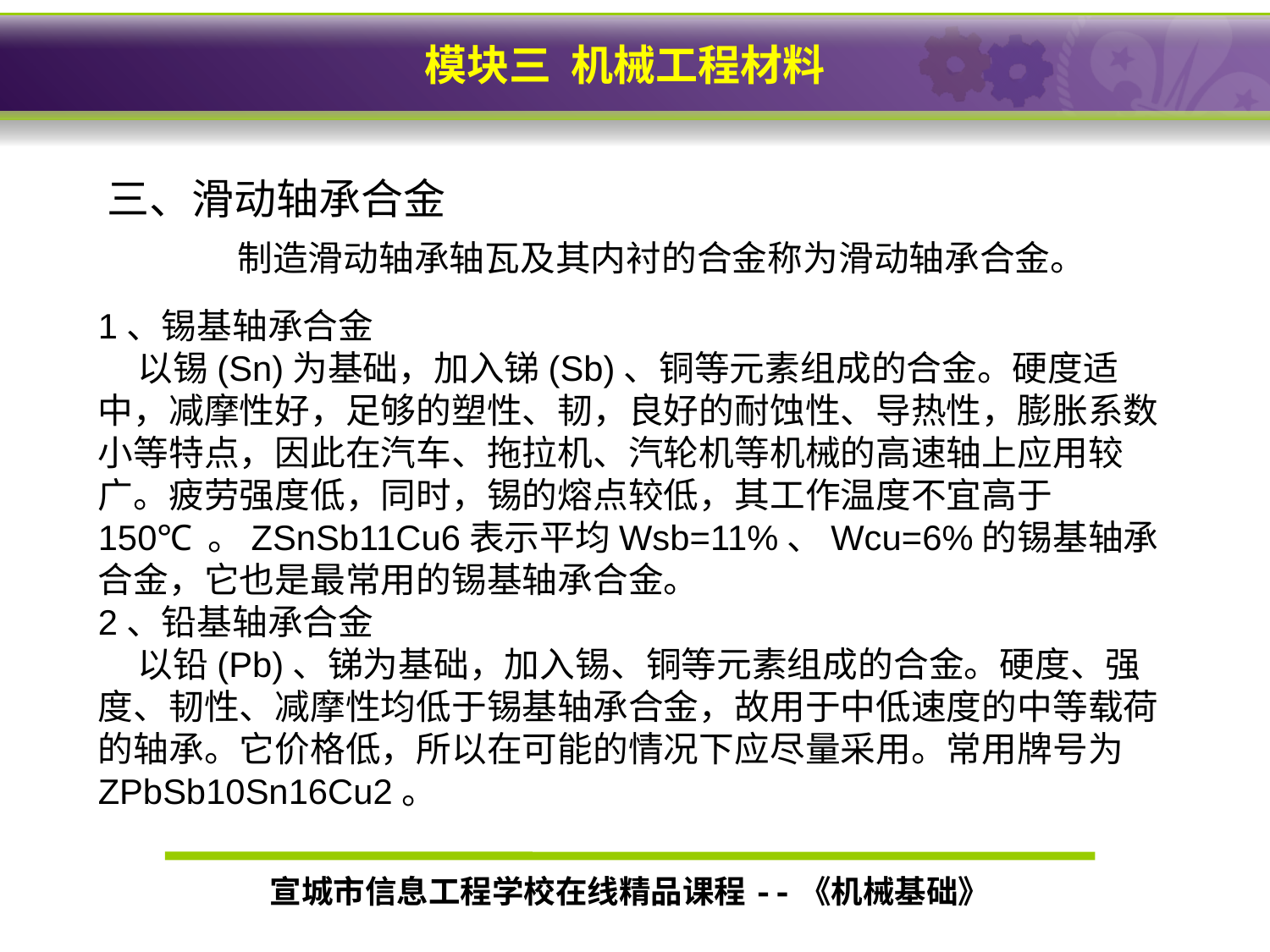

三、滑动轴承合金
制造滑动轴承轴瓦及其内衬的合金称为滑动轴承合金。
1、锡基轴承合金    以锡(Sn)为基础，加入锑(Sb)、铜等元素组成的合金。硬度适中，减摩性好，足够的塑性、韧，良好的耐蚀性、导热性，膨胀系数小等特点，因此在汽车、拖拉机、汽轮机等机械的高速轴上应用较广。疲劳强度低，同时，锡的熔点较低，其工作温度不宜高于150℃。ZSnSb11Cu6表示平均Wsb=11%、Wcu=6%的锡基轴承合金，它也是最常用的锡基轴承合金。2、铅基轴承合金    以铅(Pb)、锑为基础，加入锡、铜等元素组成的合金。硬度、强度、韧性、减摩性均低于锡基轴承合金，故用于中低速度的中等载荷的轴承。它价格低，所以在可能的情况下应尽量采用。常用牌号为ZPbSb10Sn16Cu2。